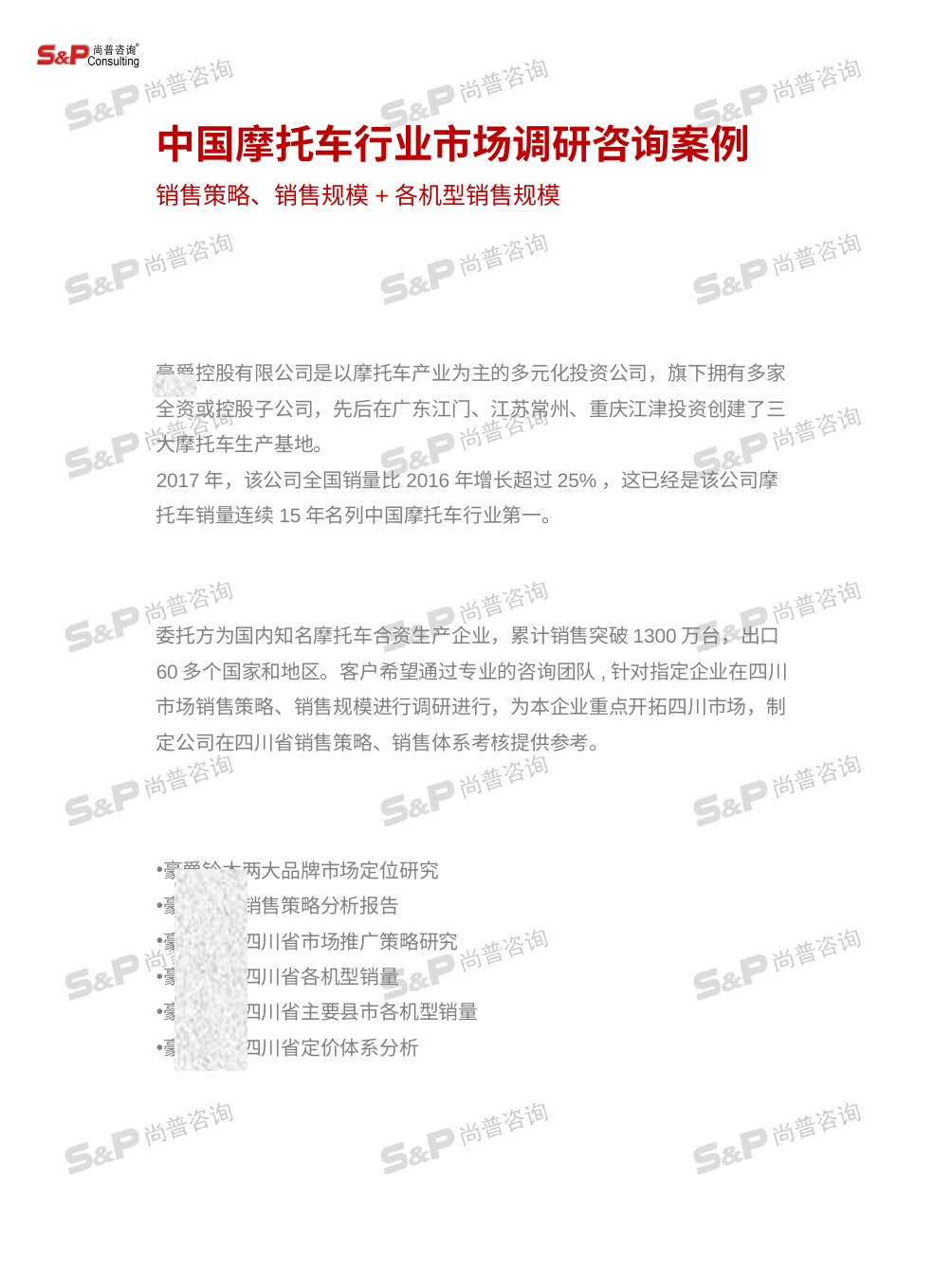

中国摩托车行业市场调研咨询案例
销售策略、销售规模+各机型销售规模

豪爵控股有限公司是以摩托车产业为主的多元化投资公司，旗下拥有多家全资或控股子公司，先后在广东江门、江苏常州、重庆江津投资创建了三大摩托车生产基地。
2017年，该公司全国销量比2016年增长超过25%，这已经是该公司摩托车销量连续15年名列中国摩托车行业第一。

委托方为国内知名摩托车合资生产企业，累计销售突破1300万台，出口60多个国家和地区。客户希望通过专业的咨询团队,针对指定企业在四川市场销售策略、销售规模进行调研进行，为本企业重点开拓四川市场，制定公司在四川省销售策略、销售体系考核提供参考。

豪爵铃木两大品牌市场定位研究
豪爵铃木销售策略分析报告
豪爵铃木四川省市场推广策略研究
豪爵铃木四川省各机型销量
豪爵铃木四川省主要县市各机型销量
豪爵铃木四川省定价体系分析